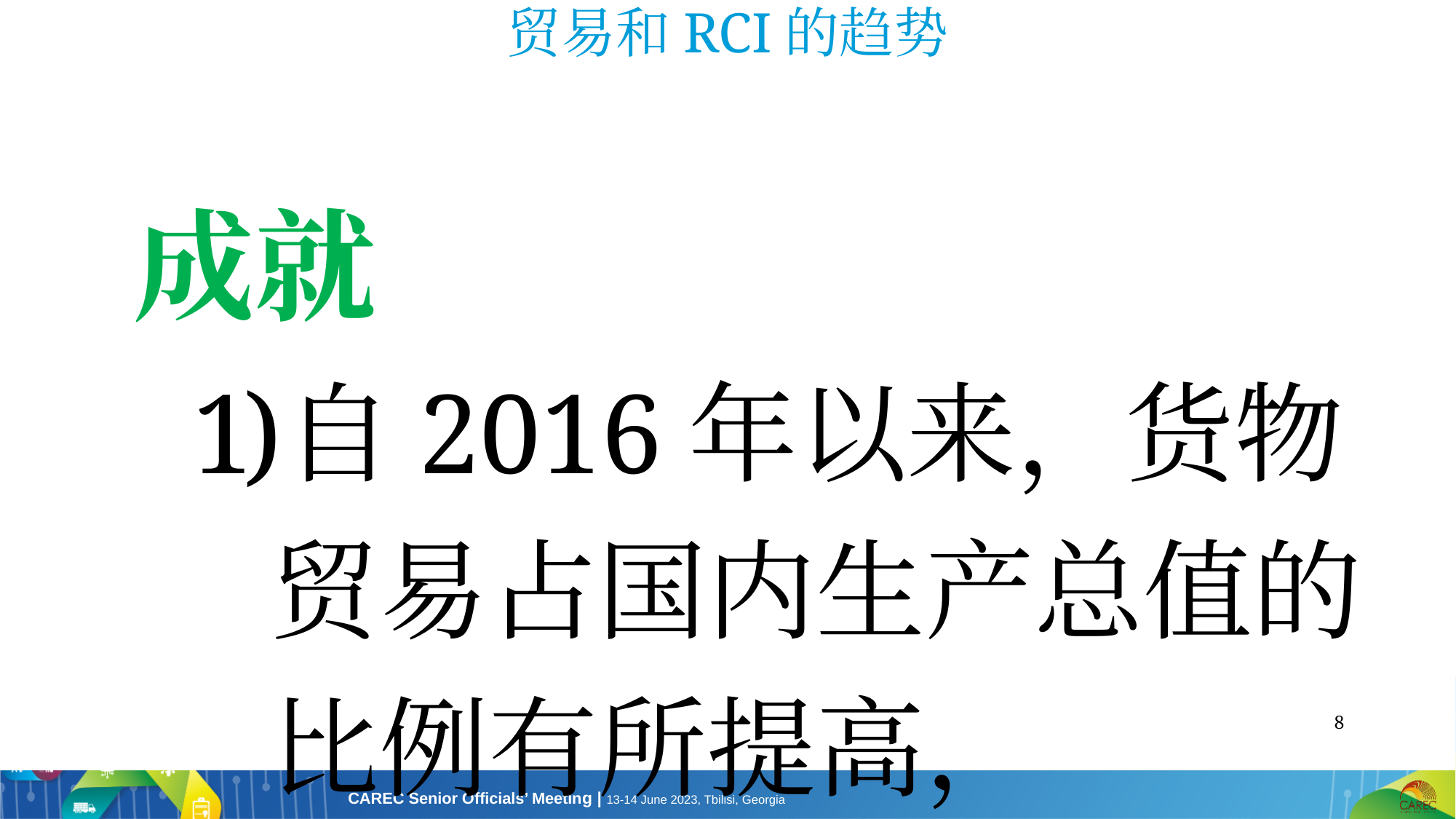

# 贸易和RCI的趋势
成就
自2016年以来，货物贸易占国内生产总值的比例有所提高，
前5种商品在总出口中的份额较低，体现了口组成的多样化。
在六大区域集团中，CAREC一体化的提升幅度最大
电商的崛起
2022年CPMM数据显示，与2021年相比，公路和铁路运输的时间和成本指标有所改善

挑战
服务贸易在国内生产总值中的比例保持不变。
在总出口中排名前五的商品仍占50%以上
CAREC与东盟和大湄公河次区域的差距仍然很大在8个指标中，贸易和投资的整合程度最低。
电商发展程度不均衡，亟需数字化转型
在减少时间和成本方面有很大的空间，提高货物在CAREC走廊的运输速度

8